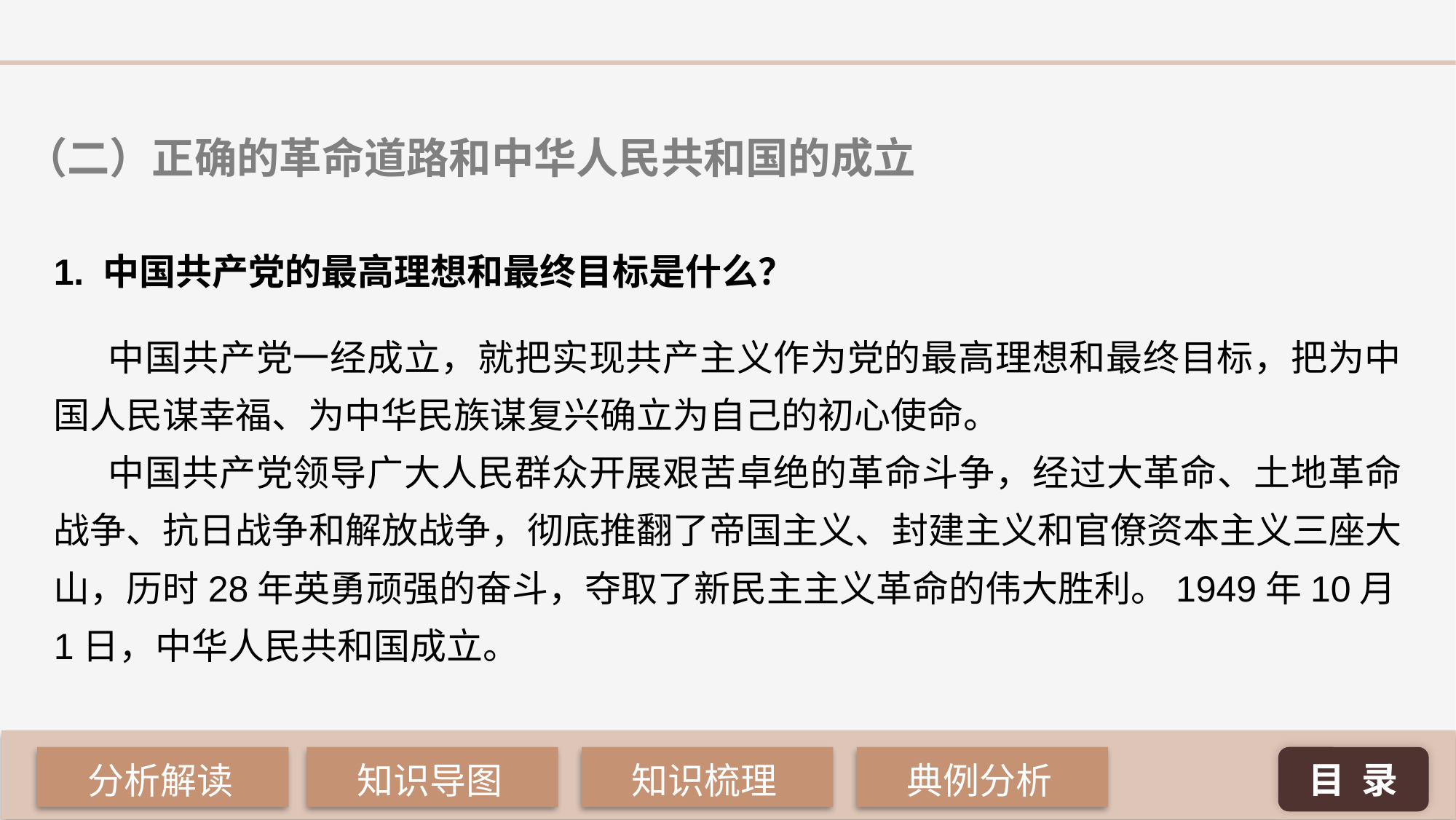

（二）正确的革命道路和中华人民共和国的成立
1. 中国共产党的最高理想和最终目标是什么？
中国共产党一经成立，就把实现共产主义作为党的最高理想和最终目标，把为中国人民谋幸福、为中华民族谋复兴确立为自己的初心使命。
中国共产党领导广大人民群众开展艰苦卓绝的革命斗争，经过大革命、土地革命战争、抗日战争和解放战争，彻底推翻了帝国主义、封建主义和官僚资本主义三座大山，历时28年英勇顽强的奋斗，夺取了新民主主义革命的伟大胜利。1949年10月1日，中华人民共和国成立。